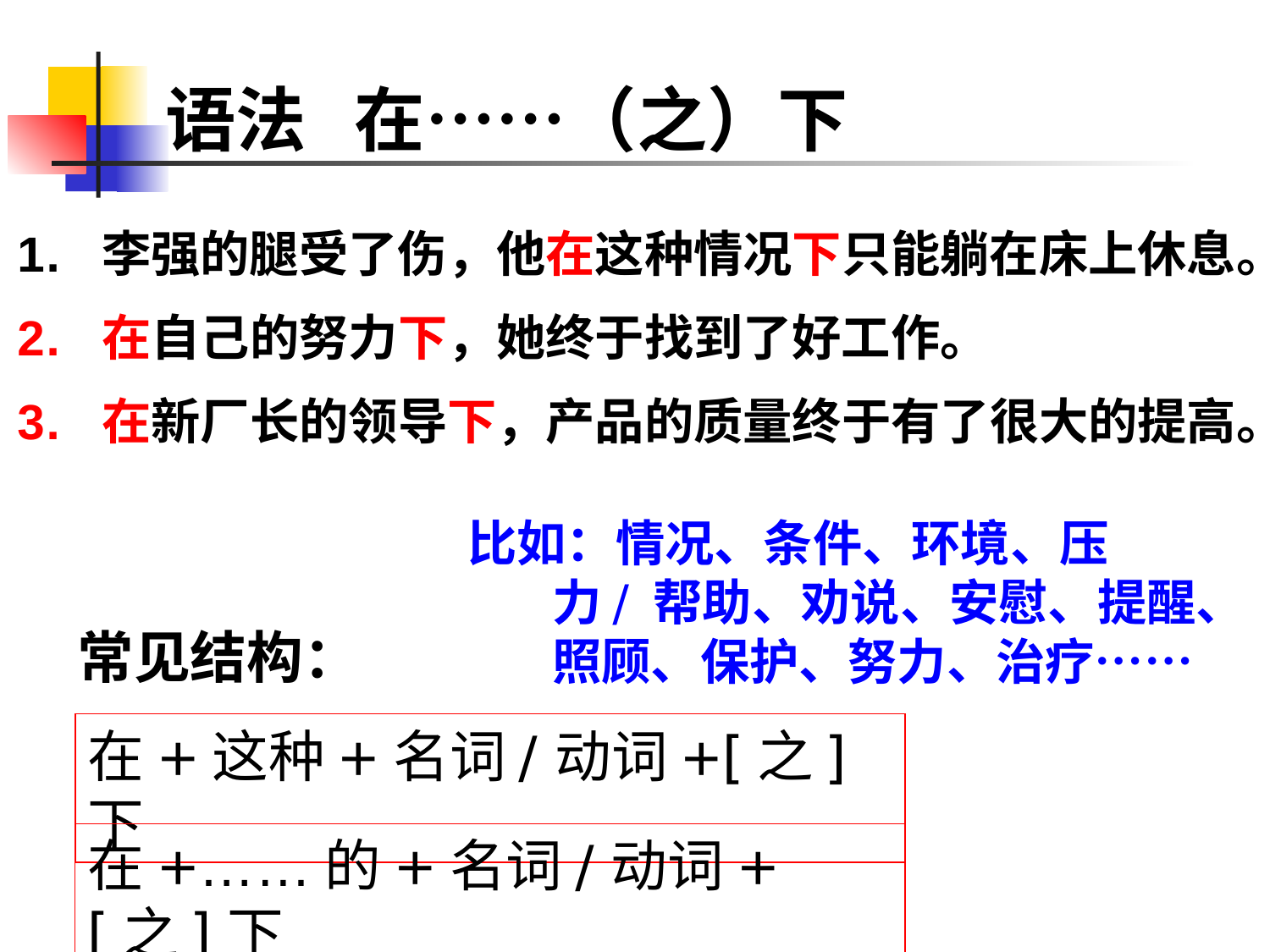

# 语法   在……（之）下
李强的腿受了伤，他在这种情况下只能躺在床上休息。
在自己的努力下，她终于找到了好工作。
在新厂长的领导下，产品的质量终于有了很大的提高。
比如：情况、条件、环境、压力/帮助、劝说、安慰、提醒、照顾、保护、努力、治疗……
常见结构：
在+这种+名词/动词+[之]下
在+……的+名词/动词+[之]下